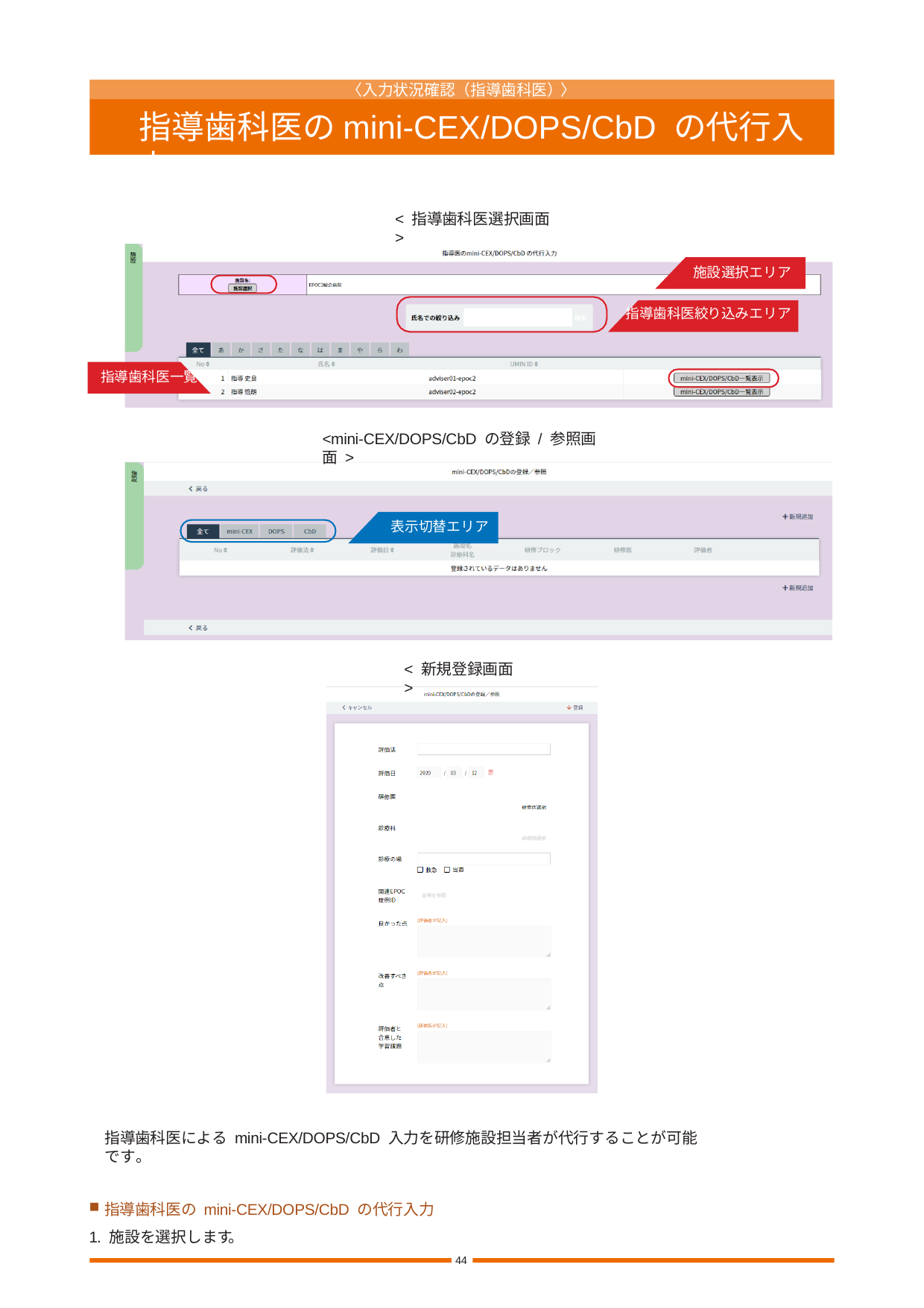

〈入力状況確認（指導歯科医）〉
指導歯科医のmini-CEX/DOPS/CbD の代行入力
< 指導歯科医選択画面 >

施設選択エリア

指導歯科医絞り込みエリア

指導歯科医一覧
<mini-CEX/DOPS/CbD の登録 / 参照画面>

表示切替エリア
< 新規登録画面 >

指導歯科医による mini-CEX/DOPS/CbD 入力を研修施設担当者が代行することが可能です。

指導歯科医の mini-CEX/DOPS/CbD の代行入力
1. 施設を選択します。
44